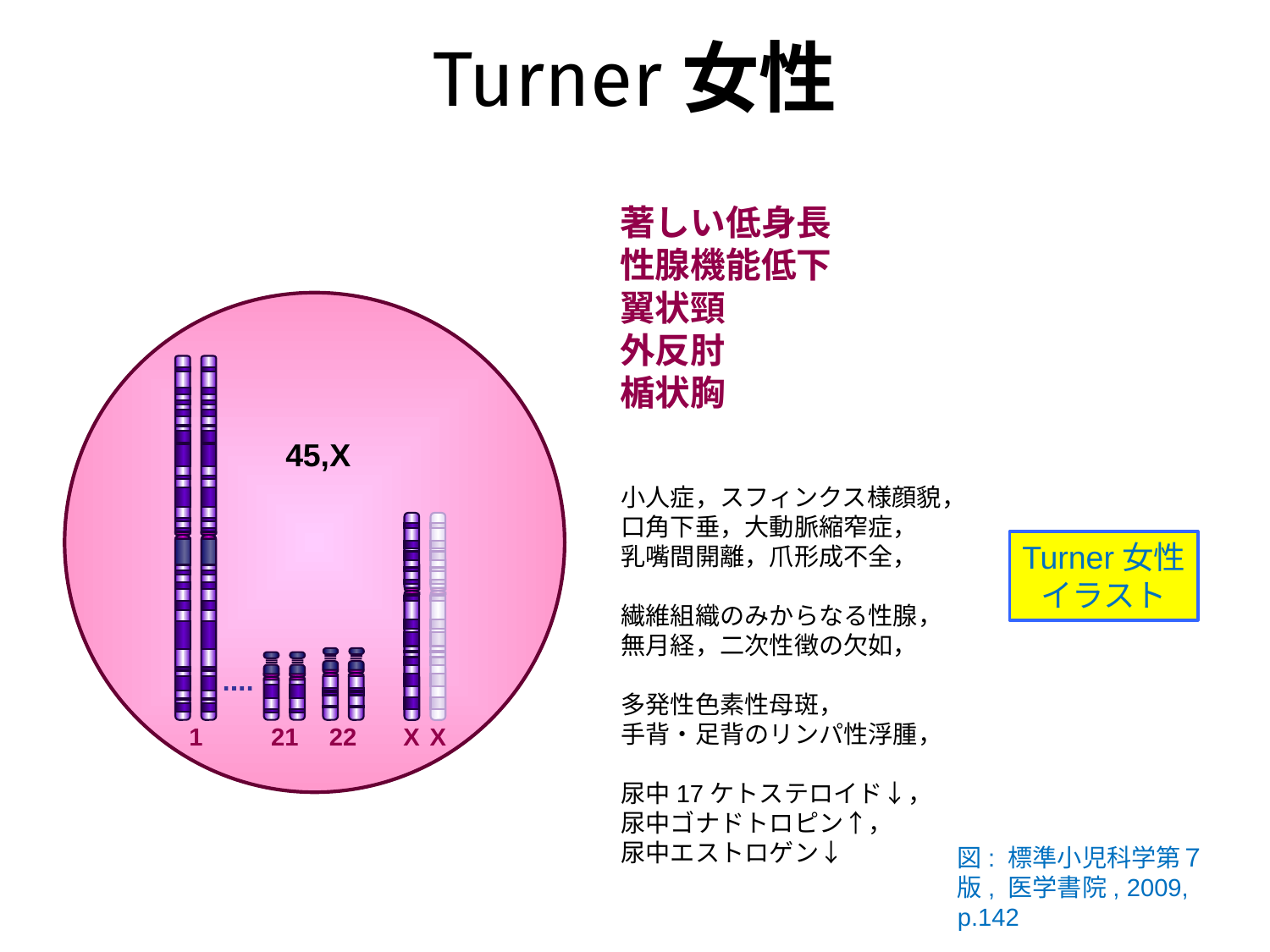

Turner女性
著しい低身長
性腺機能低下
翼状頸
外反肘
楯状胸

45,X
小人症，スフィンクス様顔貌，
口角下垂，大動脈縮窄症，
乳嘴間開離，爪形成不全，

繊維組織のみからなる性腺，
無月経，二次性徴の欠如，

多発性色素性母斑，
手背・足背のリンパ性浮腫，

尿中17ケトステロイド↓，
尿中ゴナドトロピン↑，
尿中エストロゲン↓

Turner女性
イラスト

1
21
22
X
X
図: 標準小児科学第７版, 医学書院, 2009, p.142